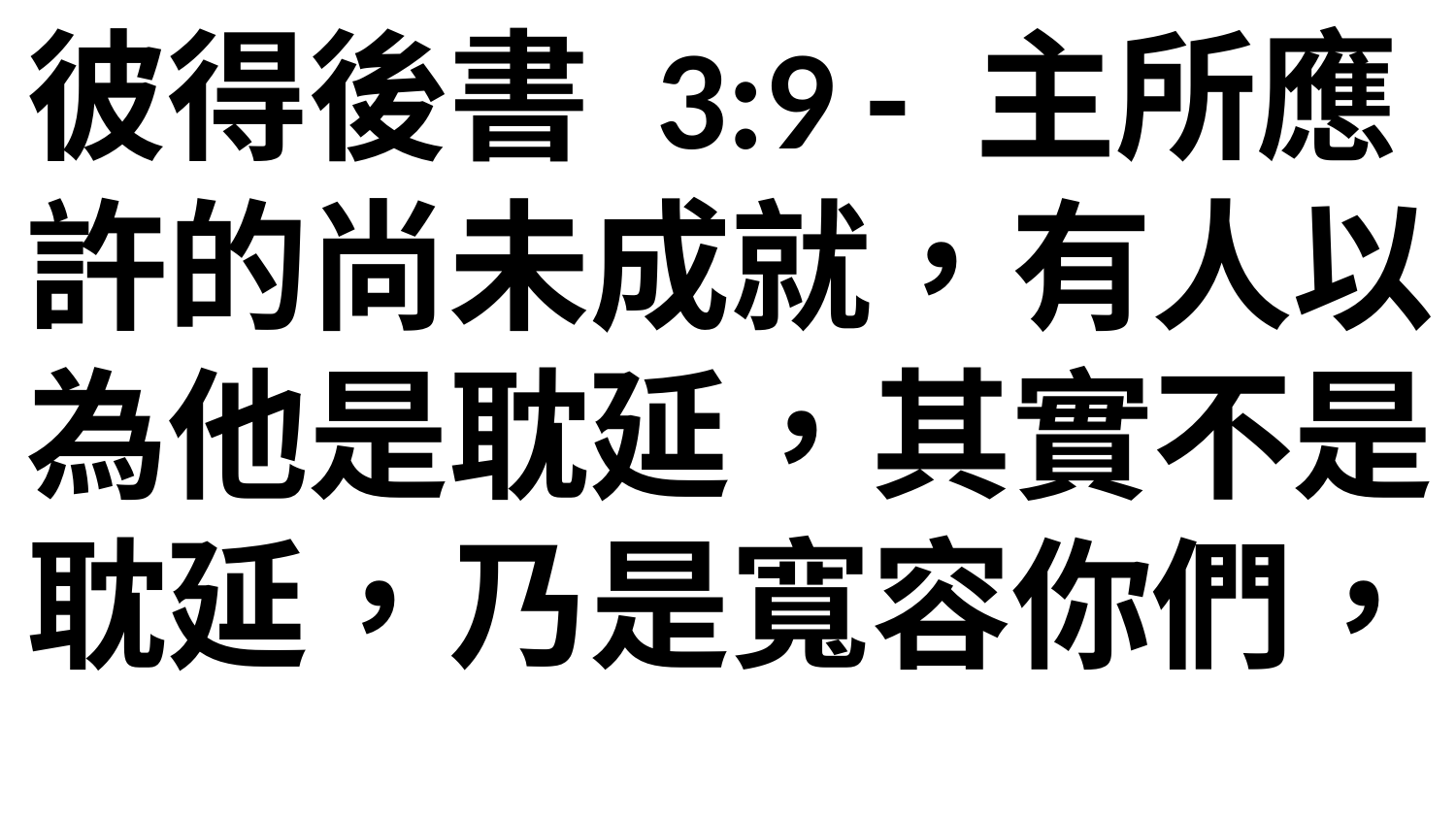

彼得後書 3:9 - 主所應許的尚未成就，有人以為他是耽延，其實不是耽延，乃是寬容你們，

不願有一人沉淪，乃願人人都悔改。